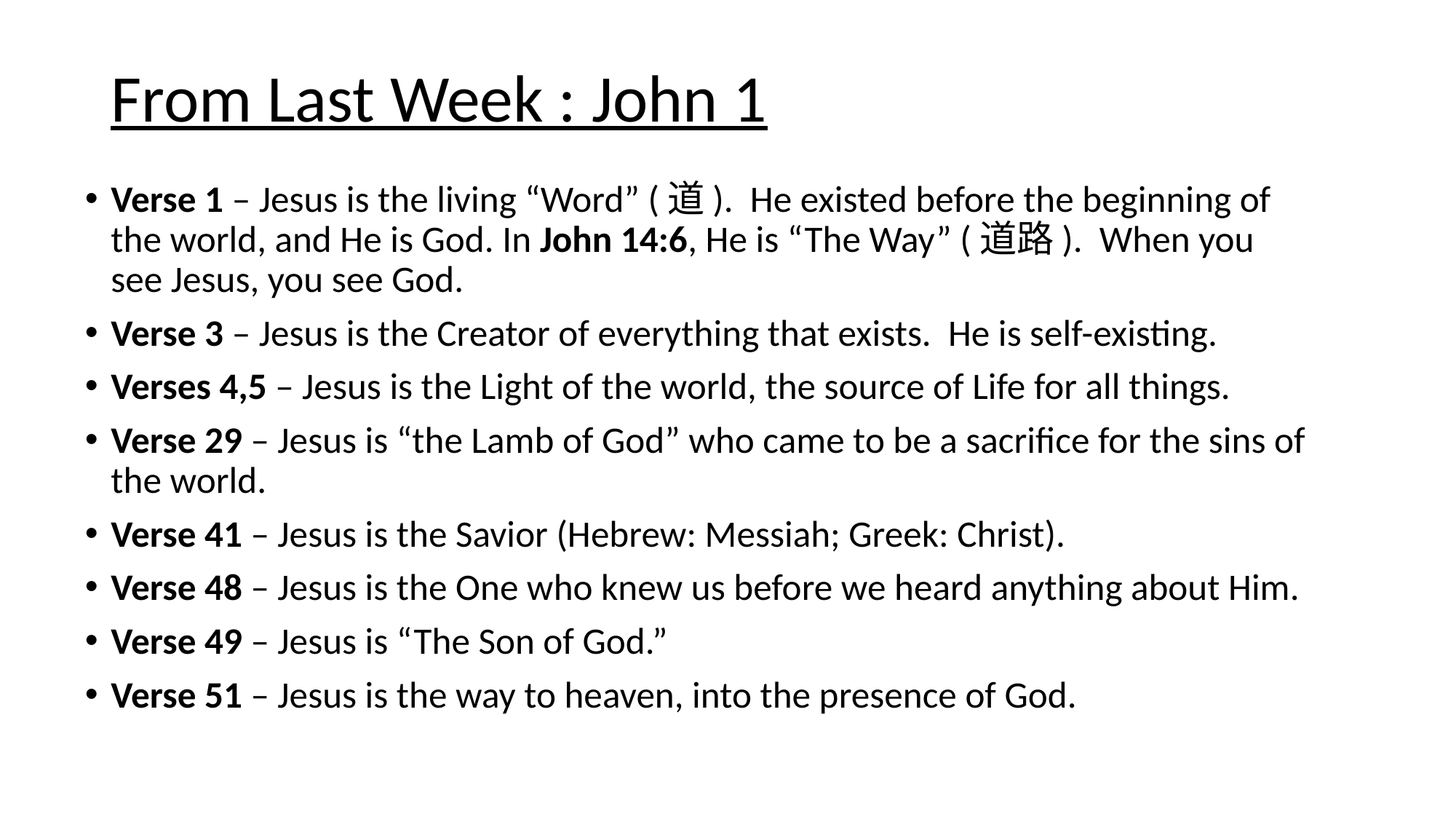

# From Last Week : John 1
Verse 1 – Jesus is the living “Word” (道).  He existed before the beginning of the world, and He is God. In John 14:6, He is “The Way” (道路).  When you see Jesus, you see God.
Verse 3 – Jesus is the Creator of everything that exists.  He is self-existing.
Verses 4,5 – Jesus is the Light of the world, the source of Life for all things.
Verse 29 – Jesus is “the Lamb of God” who came to be a sacrifice for the sins of the world.
Verse 41 – Jesus is the Savior (Hebrew: Messiah; Greek: Christ).
Verse 48 – Jesus is the One who knew us before we heard anything about Him.
Verse 49 – Jesus is “The Son of God.”
Verse 51 – Jesus is the way to heaven, into the presence of God.